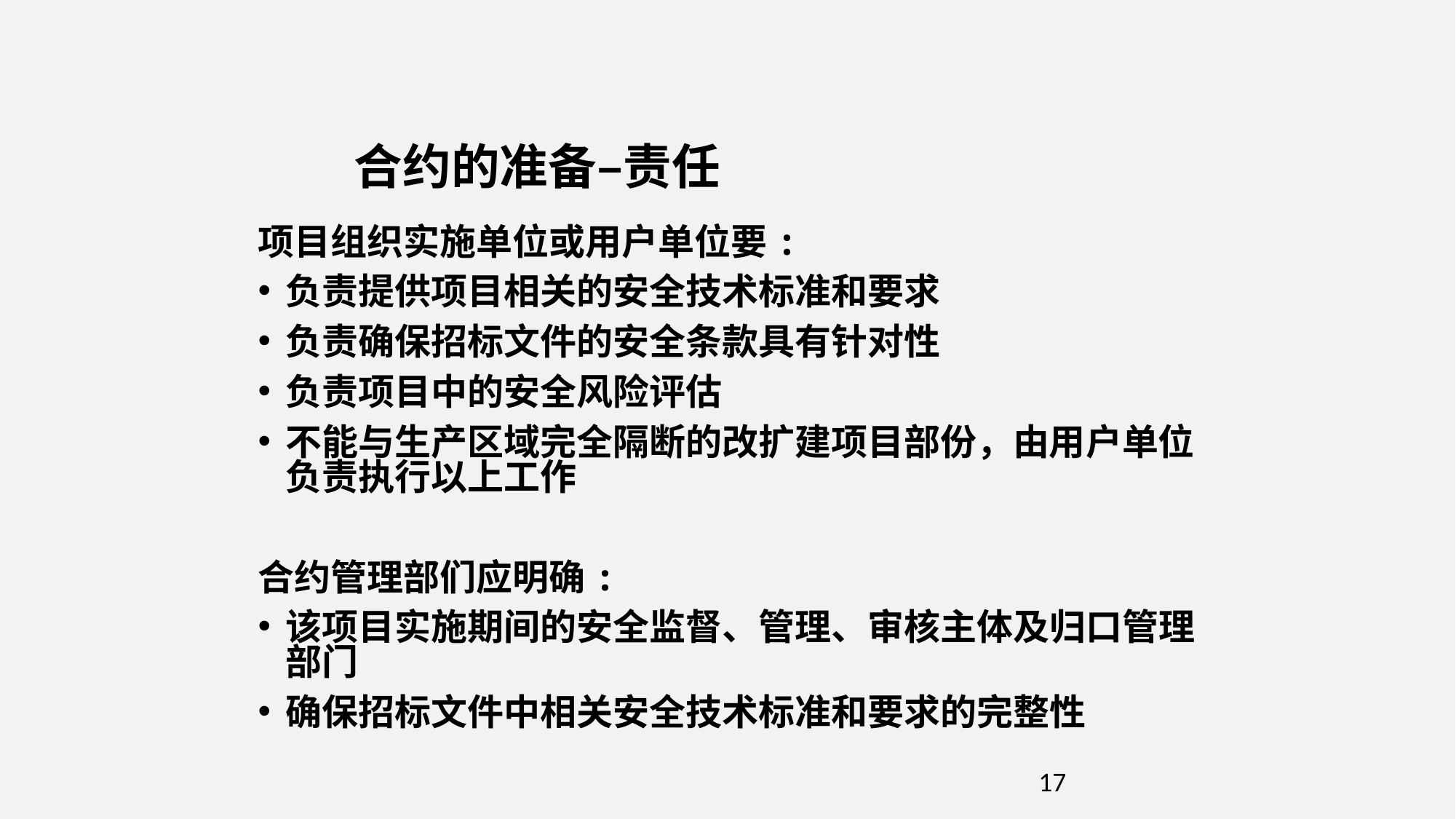

# 合约的准备–责任
项目组织实施单位或用户单位要:
负责提供项目相关的安全技术标准和要求
负责确保招标文件的安全条款具有针对性
负责项目中的安全风险评估
不能与生产区域完全隔断的改扩建项目部份，由用户单位负责执行以上工作

合约管理部们应明确:
该项目实施期间的安全监督、管理、审核主体及归口管理部门
确保招标文件中相关安全技术标准和要求的完整性

17